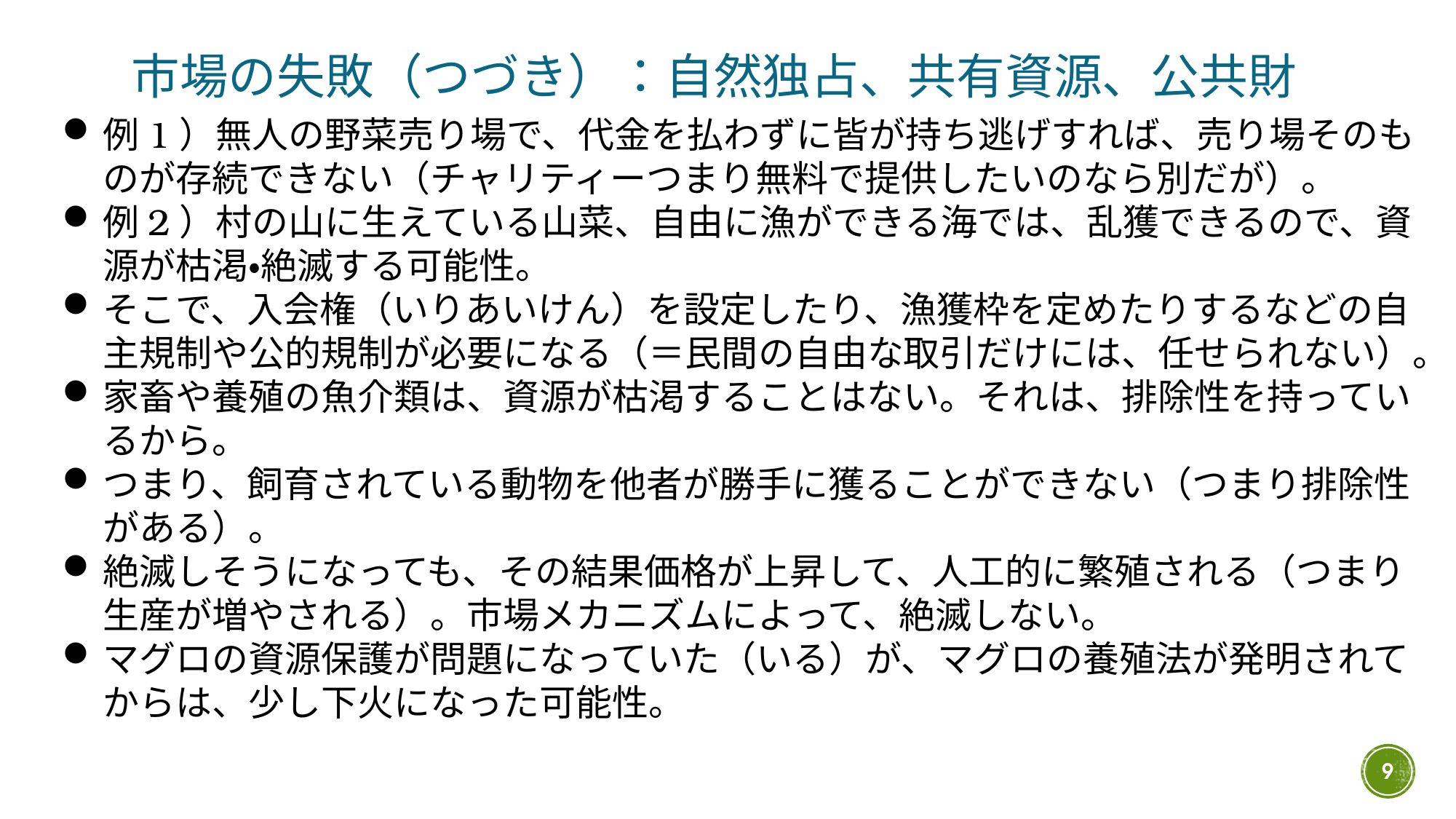

市場の失敗（つづき）：自然独占、共有資源、公共財
例1）無人の野菜売り場で、代金を払わずに皆が持ち逃げすれば、売り場そのものが存続できない（チャリティーつまり無料で提供したいのなら別だが）。
例2）村の山に生えている山菜、自由に漁ができる海では、乱獲できるので、資源が枯渇・絶滅する可能性。
そこで、入会権（いりあいけん）を設定したり、漁獲枠を定めたりするなどの自主規制や公的規制が必要になる（＝民間の自由な取引だけには、任せられない）。
家畜や養殖の魚介類は、資源が枯渇することはない。それは、排除性を持っているから。
つまり、飼育されている動物を他者が勝手に獲ることができない（つまり排除性がある）。
絶滅しそうになっても、その結果価格が上昇して、人工的に繁殖される（つまり生産が増やされる）。市場メカニズムによって、絶滅しない。
マグロの資源保護が問題になっていた（いる）が、マグロの養殖法が発明されてからは、少し下火になった可能性。

9